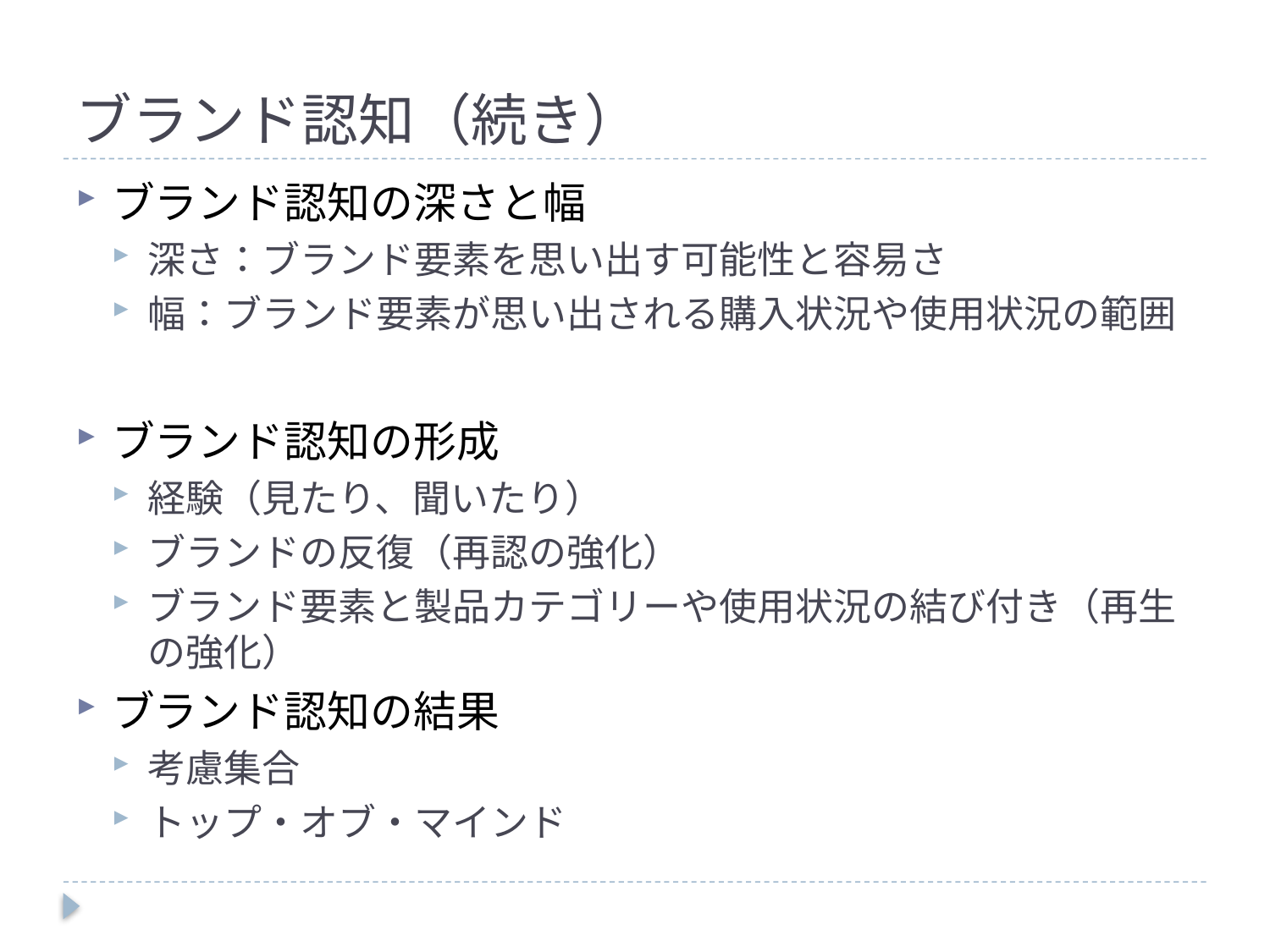

# ブランド認知（続き）
ブランド認知の深さと幅
深さ：ブランド要素を思い出す可能性と容易さ
幅：ブランド要素が思い出される購入状況や使用状況の範囲

ブランド認知の形成
経験（見たり、聞いたり）
ブランドの反復（再認の強化）
ブランド要素と製品カテゴリーや使用状況の結び付き（再生の強化）
ブランド認知の結果
考慮集合
トップ・オブ・マインド